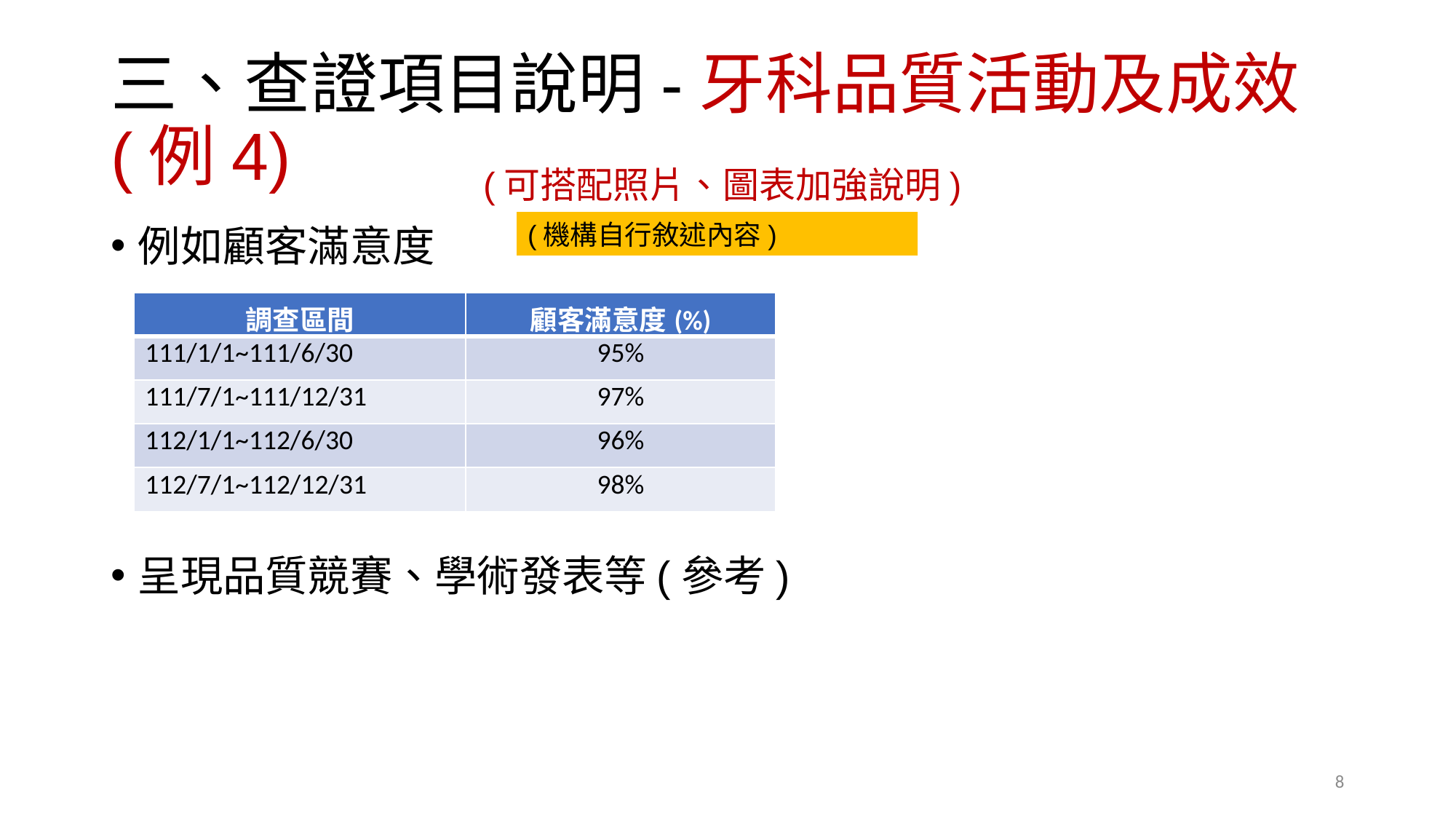

# 三、查證項目說明-牙科品質活動及成效(例4)
(可搭配照片、圖表加強說明)
(機構自行敘述內容)
例如顧客滿意度

呈現品質競賽、學術發表等(參考)

| 調查區間 | 顧客滿意度(%) |
| --- | --- |
| 111/1/1~111/6/30 | 95% |
| 111/7/1~111/12/31 | 97% |
| 112/1/1~112/6/30 | 96% |
| 112/7/1~112/12/31 | 98% |

8